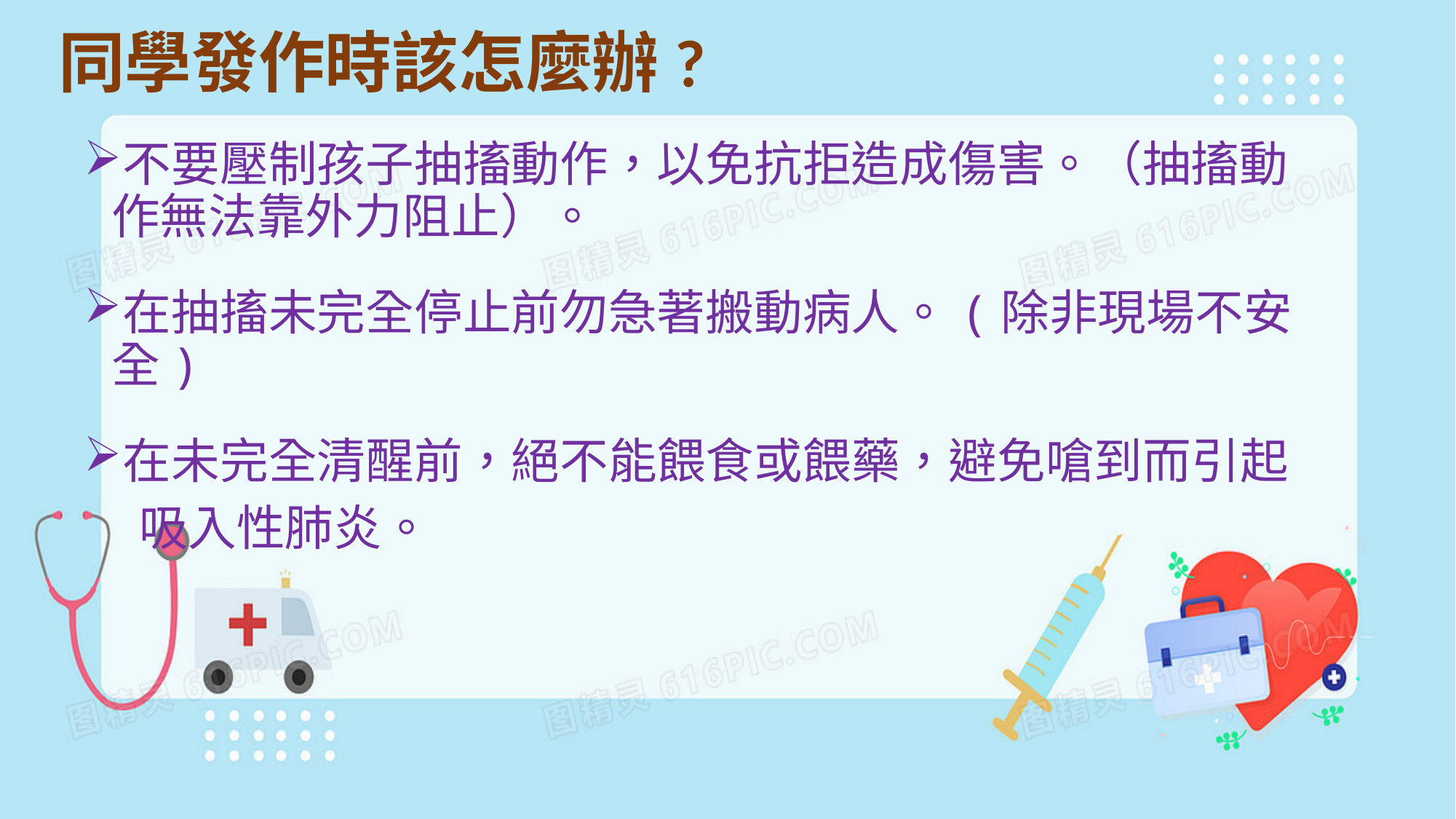

# 同學發作時該怎麼辦?
不要壓制孩子抽搐動作，以免抗拒造成傷害。（抽搐動作無法靠外力阻止）。

在抽搐未完全停止前勿急著搬動病人。(除非現場不安全)

在未完全清醒前，絕不能餵食或餵藥，避免嗆到而引起
    吸入性肺炎。